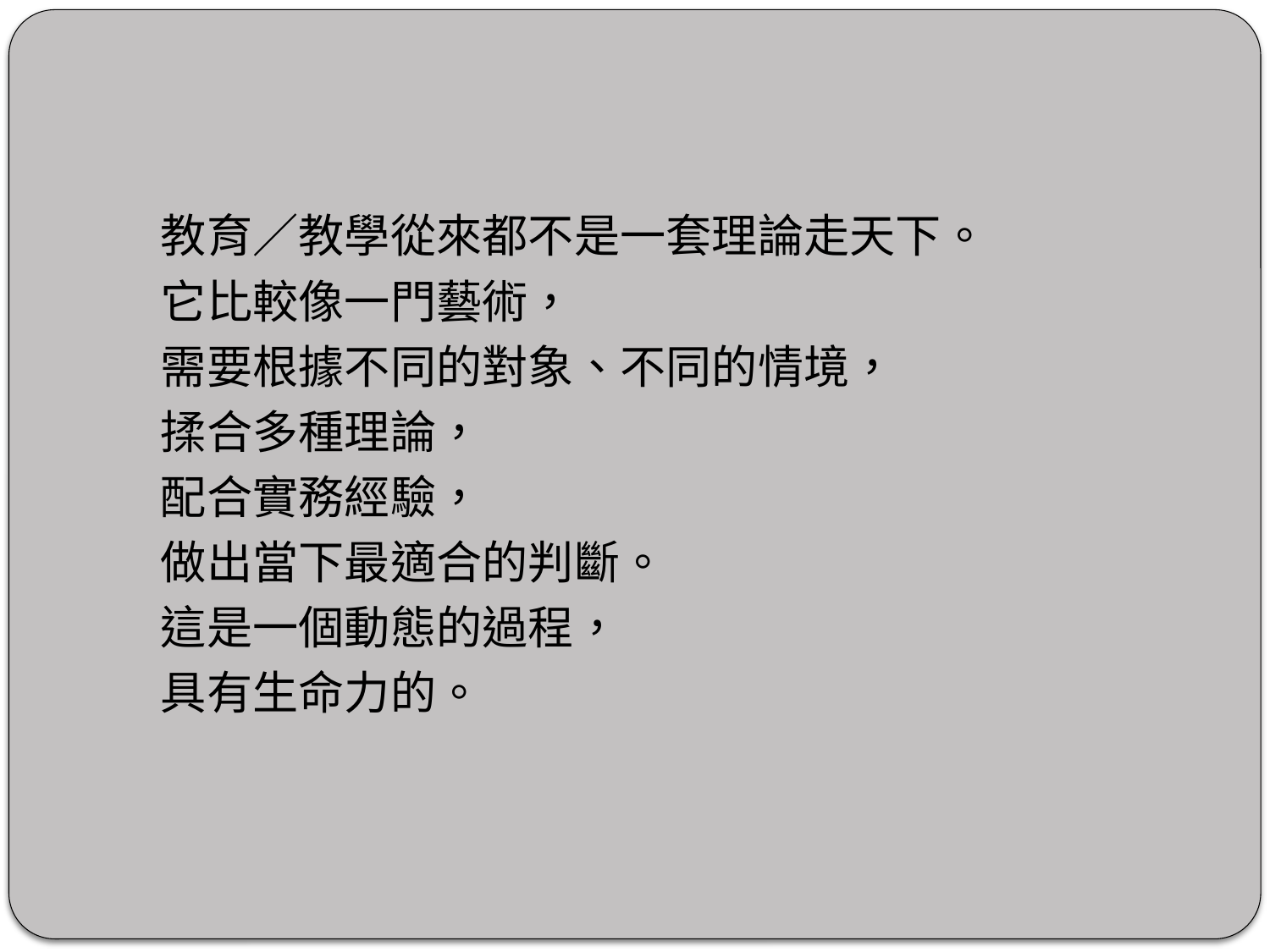

教育／教學從來都不是一套理論走天下。
 它比較像一門藝術，
 需要根據不同的對象、不同的情境，
 揉合多種理論，
 配合實務經驗，
 做出當下最適合的判斷。
 這是一個動態的過程，
 具有生命力的。